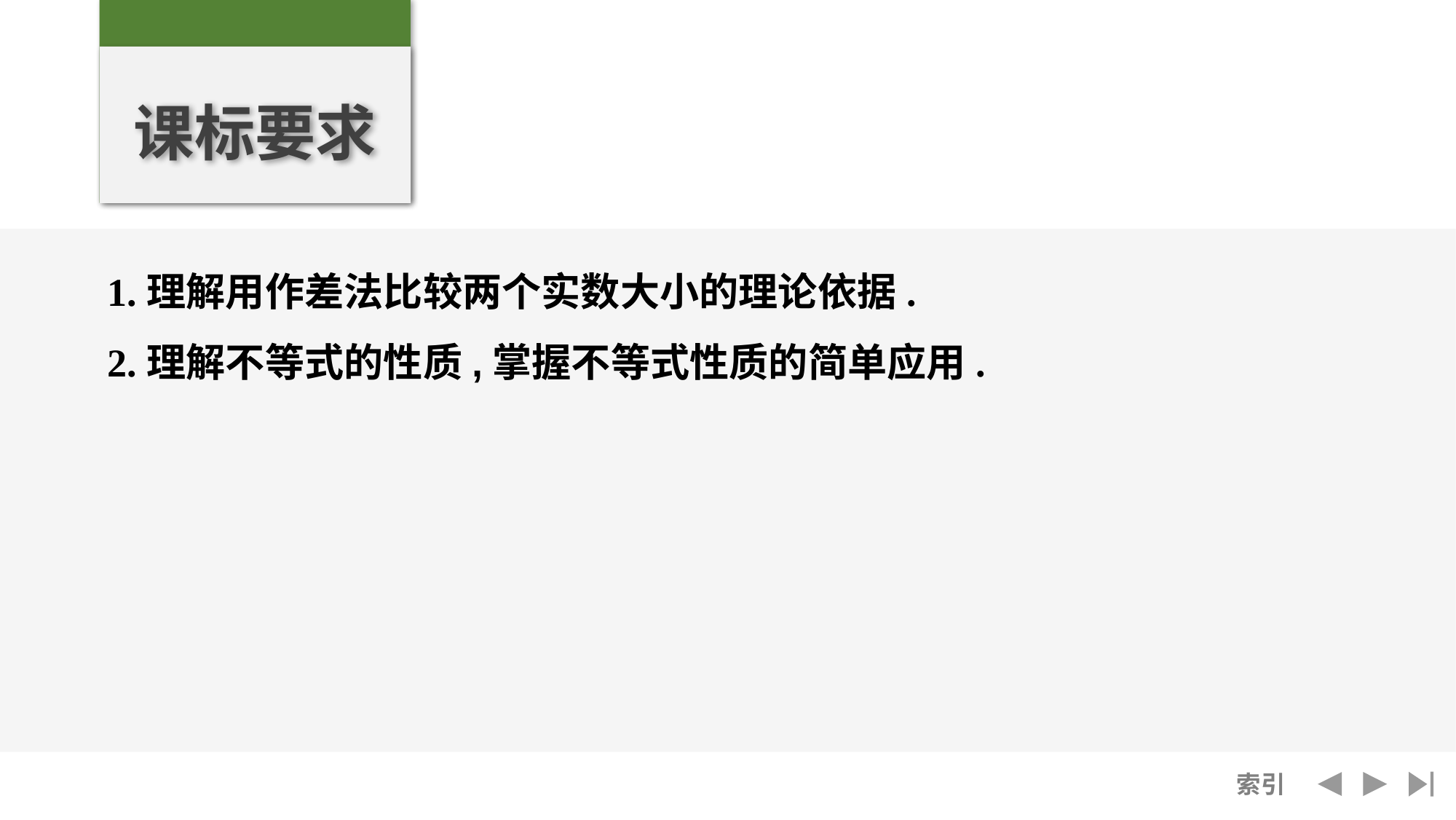

1.理解用作差法比较两个实数大小的理论依据.
2.理解不等式的性质,掌握不等式性质的简单应用.